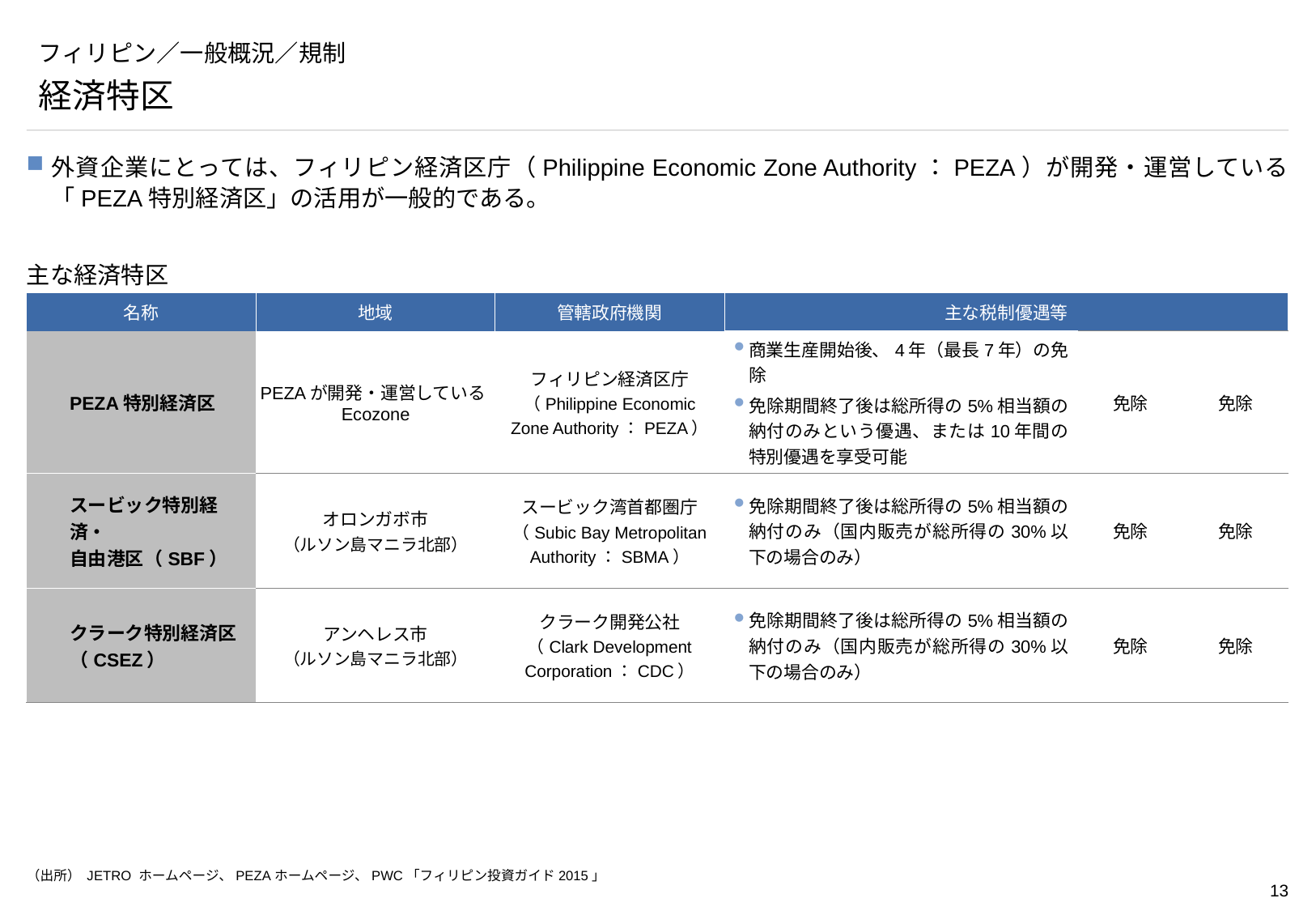

# フィリピン／一般概況／規制
経済特区
外資企業にとっては、フィリピン経済区庁（Philippine Economic Zone Authority：PEZA）が開発・運営している「PEZA特別経済区」の活用が一般的である。
主な経済特区
| 名称 | 地域 | 管轄政府機関 | 主な税制優遇等 |  |  |
| --- | --- | --- | --- | --- | --- |
| PEZA特別経済区 | PEZAが開発・運営しているEcozone | フィリピン経済区庁 （Philippine Economic Zone Authority：PEZA） | 商業生産開始後、4年（最長7年）の免除 免除期間終了後は総所得の5%相当額の 納付のみという優遇、または10年間の特別優遇を享受可能 | 免除 | 免除 |
| スービック特別経済・ 自由港区（SBF） | オロンガボ市 （ルソン島マニラ北部） | スービック湾首都圏庁 （Subic Bay Metropolitan Authority：SBMA） | 免除期間終了後は総所得の5%相当額の 納付のみ（国内販売が総所得の30%以下の場合のみ） | 免除 | 免除 |
| クラーク特別経済区 （CSEZ） | アンヘレス市 （ルソン島マニラ北部） | クラーク開発公社 （Clark Development Corporation：CDC） | 免除期間終了後は総所得の5%相当額の 納付のみ（国内販売が総所得の30%以下の場合のみ） | 免除 | 免除 |
（出所） JETRO ホームページ、PEZAホームページ、PWC「フィリピン投資ガイド2015」